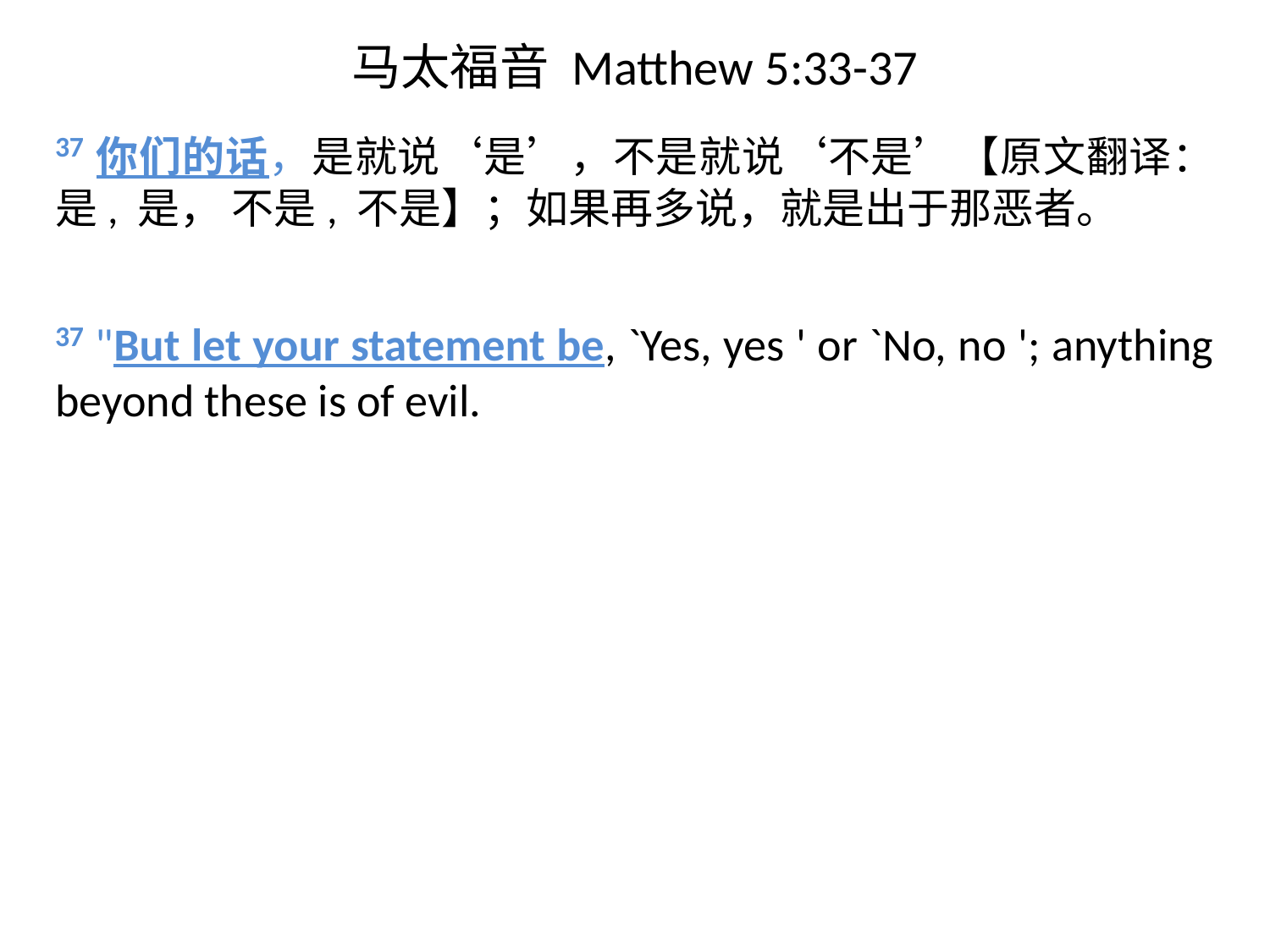

# 马太福音 Matthew 5:33-37
37你们的话，是就说‘是’，不是就说‘不是’【原文翻译：是, 是， 不是, 不是】；如果再多说，就是出于那恶者。

37 ​"But let your statement be, `Yes, yes ' or `No, no '; anything beyond these is of evil.